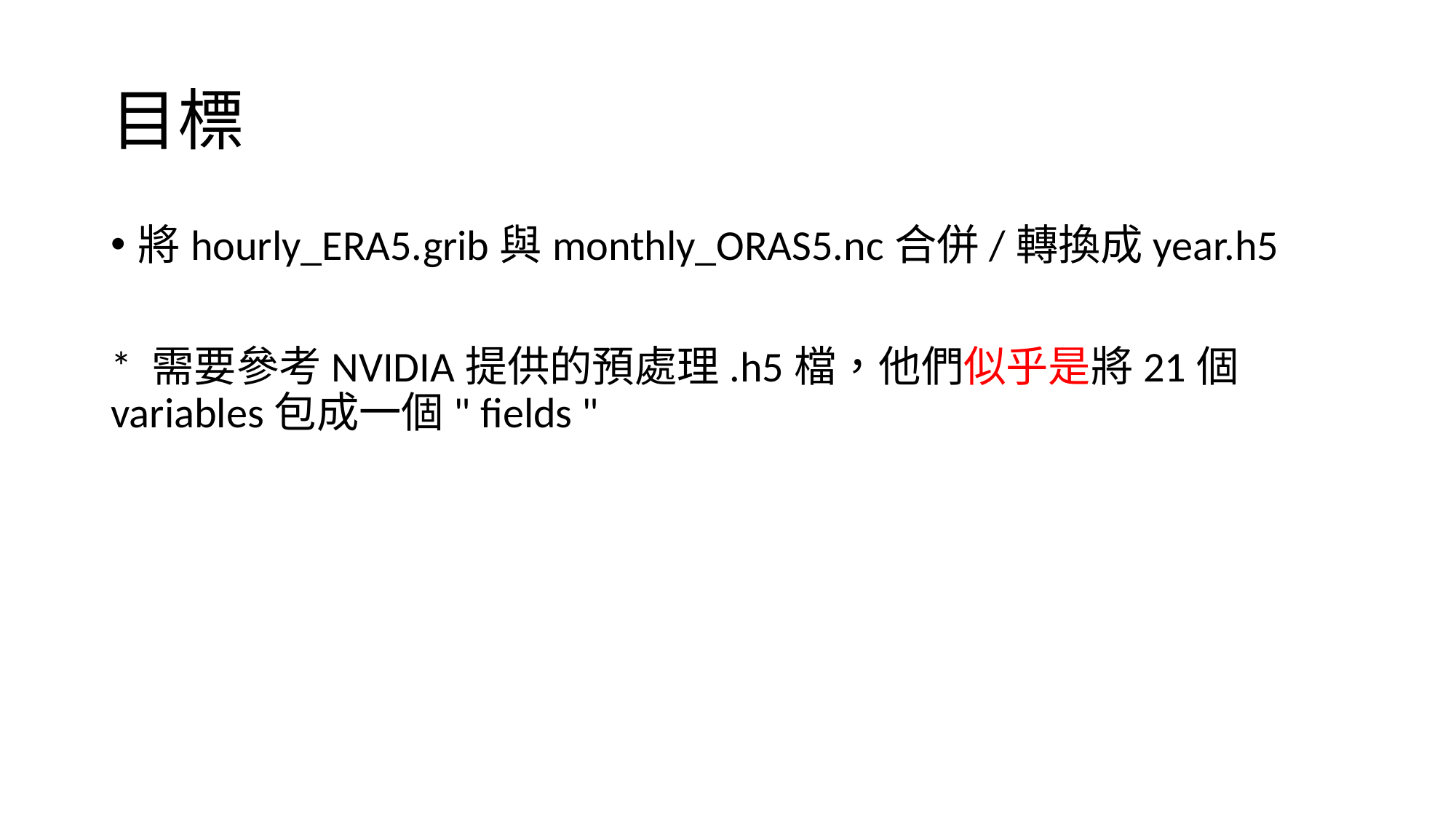

# 目標
將hourly_ERA5.grib與monthly_ORAS5.nc合併/轉換成year.h5

* 需要參考NVIDIA提供的預處理.h5檔，他們似乎是將21個variables包成一個" fields "